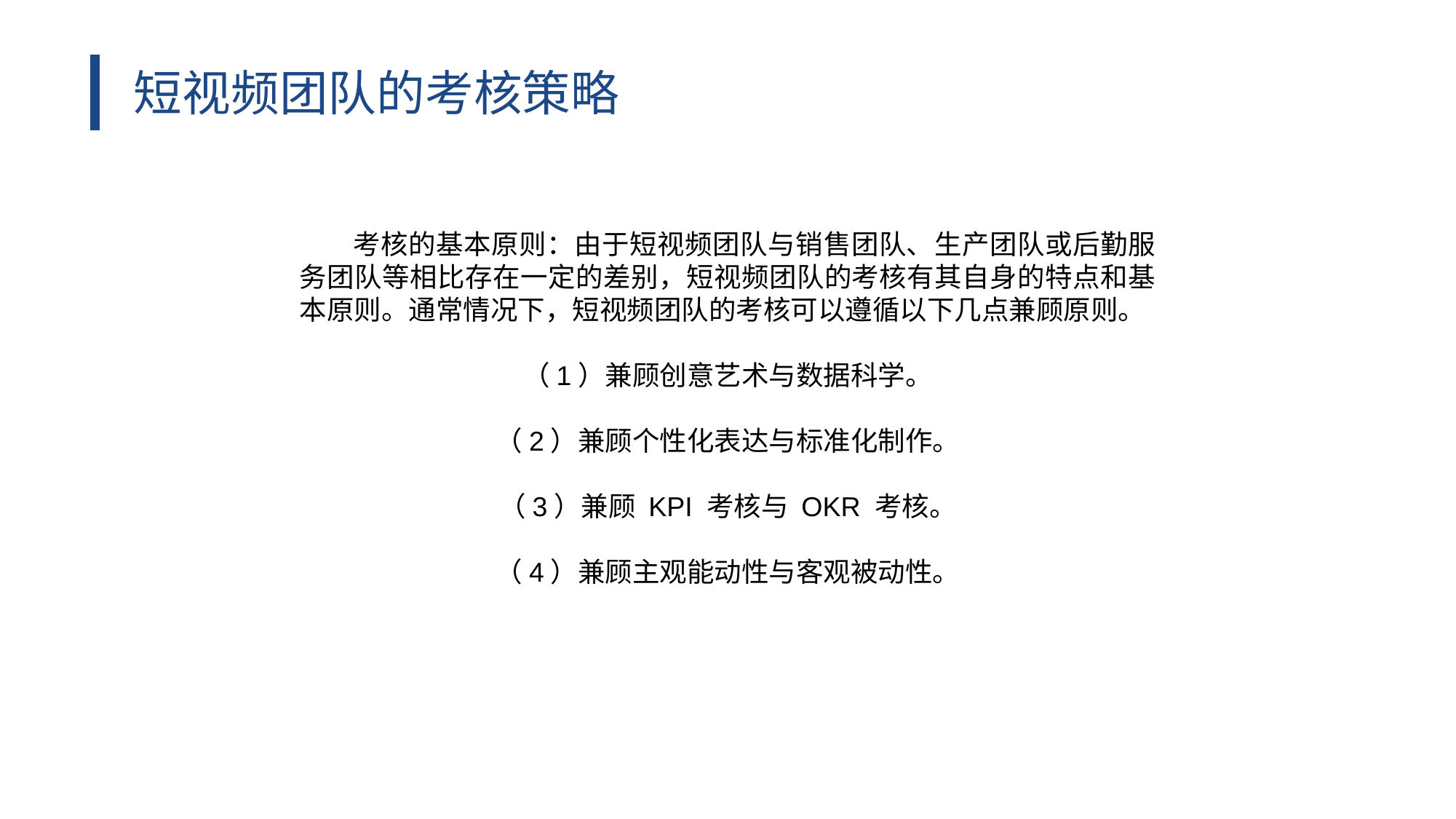

短视频团队的考核策略
       考核的基本原则：由于短视频团队与销售团队、生产团队或后勤服务团队等相比存在一定的差别，短视频团队的考核有其自身的特点和基本原则。通常情况下，短视频团队的考核可以遵循以下几点兼顾原则。

（1）兼顾创意艺术与数据科学。

（2）兼顾个性化表达与标准化制作。

（3）兼顾 KPI 考核与 OKR 考核。

（4）兼顾主观能动性与客观被动性。